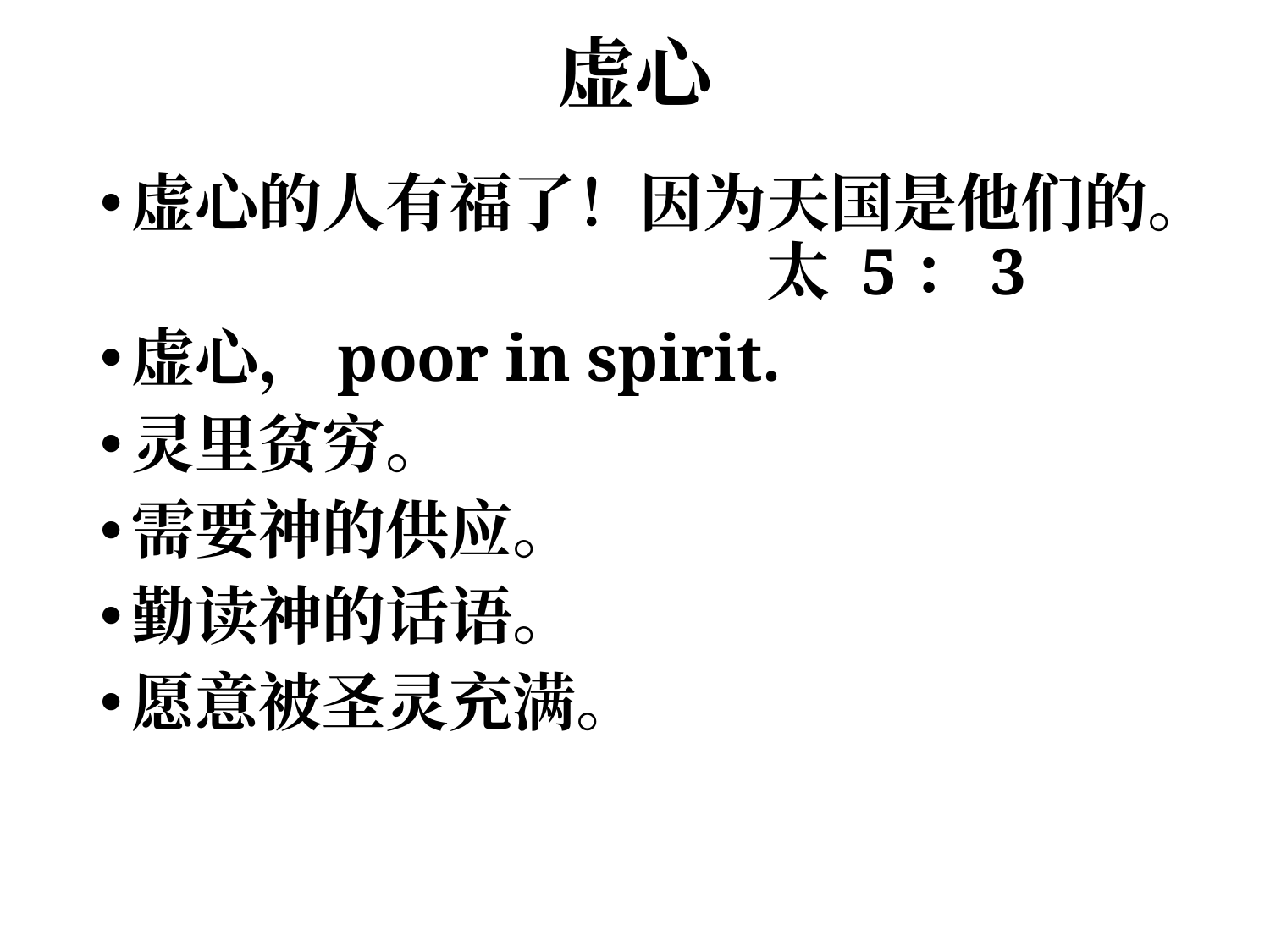

# 虚心
虚心的人有福了！因为天国是他们的。					太 5：3
虚心，poor in spirit.
灵里贫穷。
需要神的供应。
勤读神的话语。
愿意被圣灵充满。